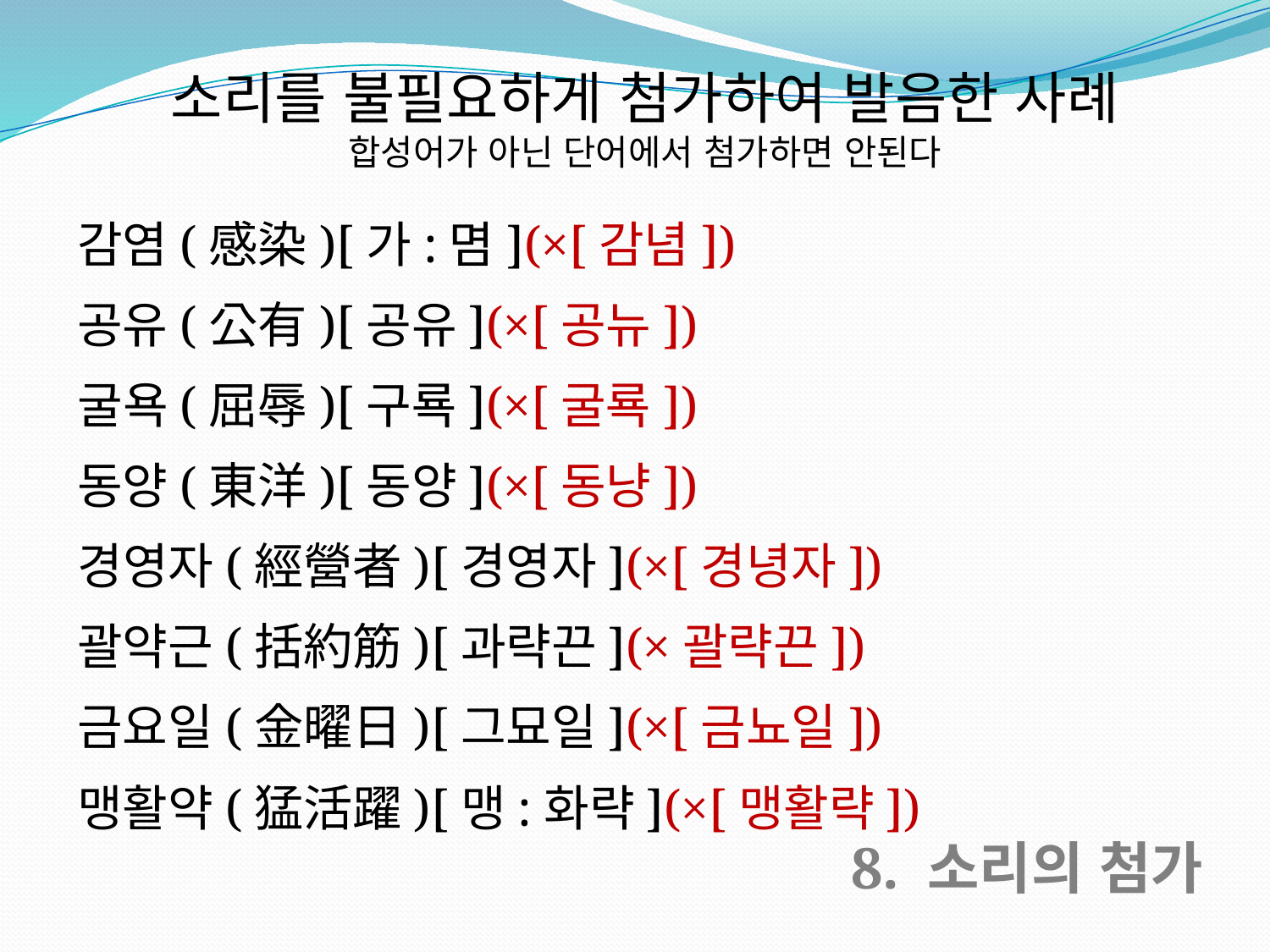

소리를 불필요하게 첨가하여 발음한 사례
합성어가 아닌 단어에서 첨가하면 안된다
감염(感染)[가:몀](×[감념])
공유(公有)[공유](×[공뉴])
굴욕(屈辱)[구룍](×[굴룍])
동양(東洋)[동양](×[동냥])
경영자(經營者)[경영자](×[경녕자])
괄약근(括約筋)[과략끈](×괄략끈])
금요일(金曜日)[그묘일](×[금뇨일])
맹활약(猛活躍)[맹:화략](×[맹활략])
8. 소리의 첨가